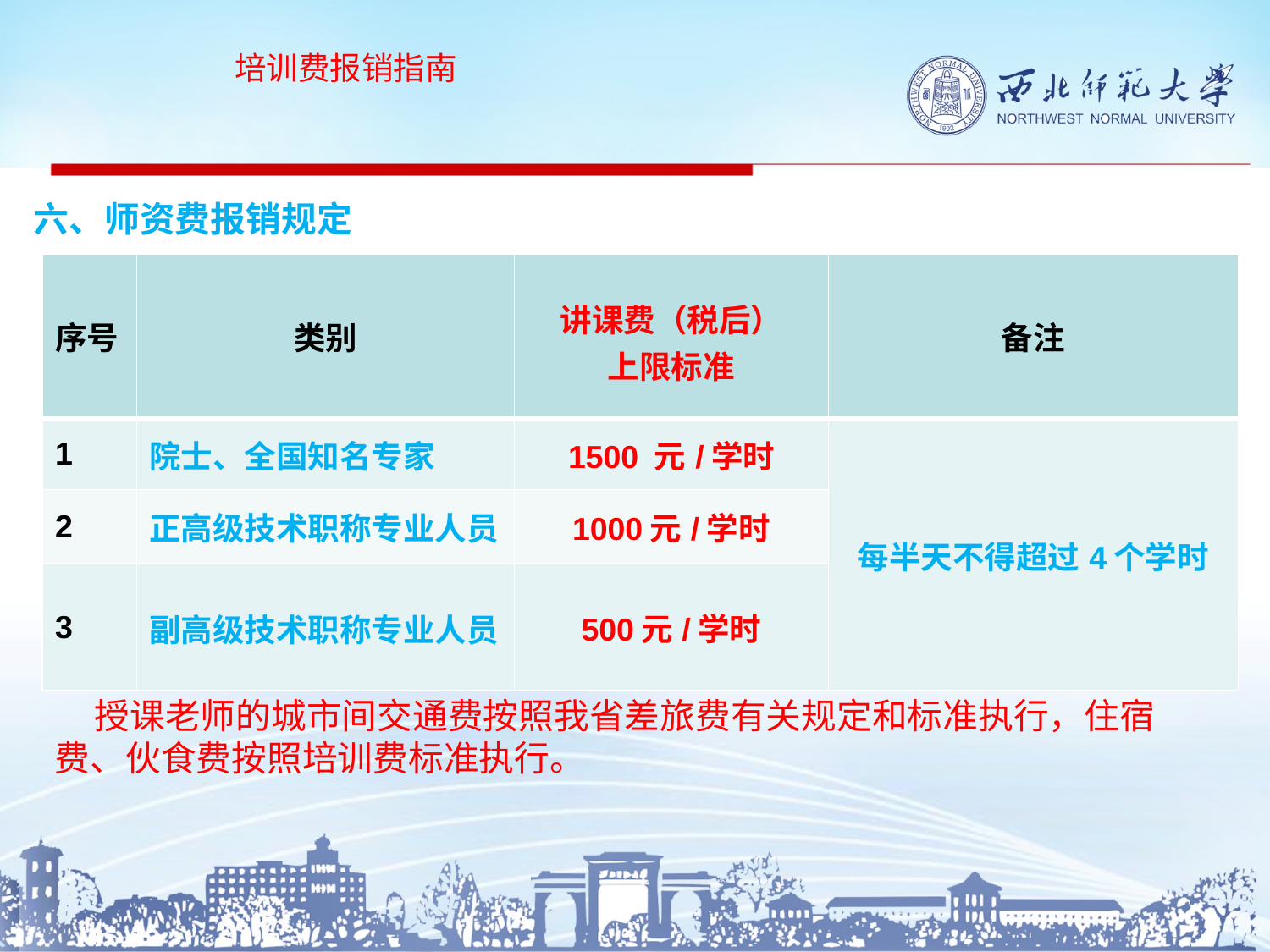

培训费报销指南

# 六、师资费报销规定
| 序号 | 类别 | 讲课费（税后） 上限标准 | 备注 |
| --- | --- | --- | --- |
| 1 | 院士、全国知名专家 | 1500 元/学时 | 每半天不得超过4个学时 |
| 2 | 正高级技术职称专业人员 | 1000元/学时 |  |
| 3 | 副高级技术职称专业人员 | 500元/学时 |  |
    授课老师的城市间交通费按照我省差旅费有关规定和标准执行，住宿费、伙食费按照培训费标准执行。